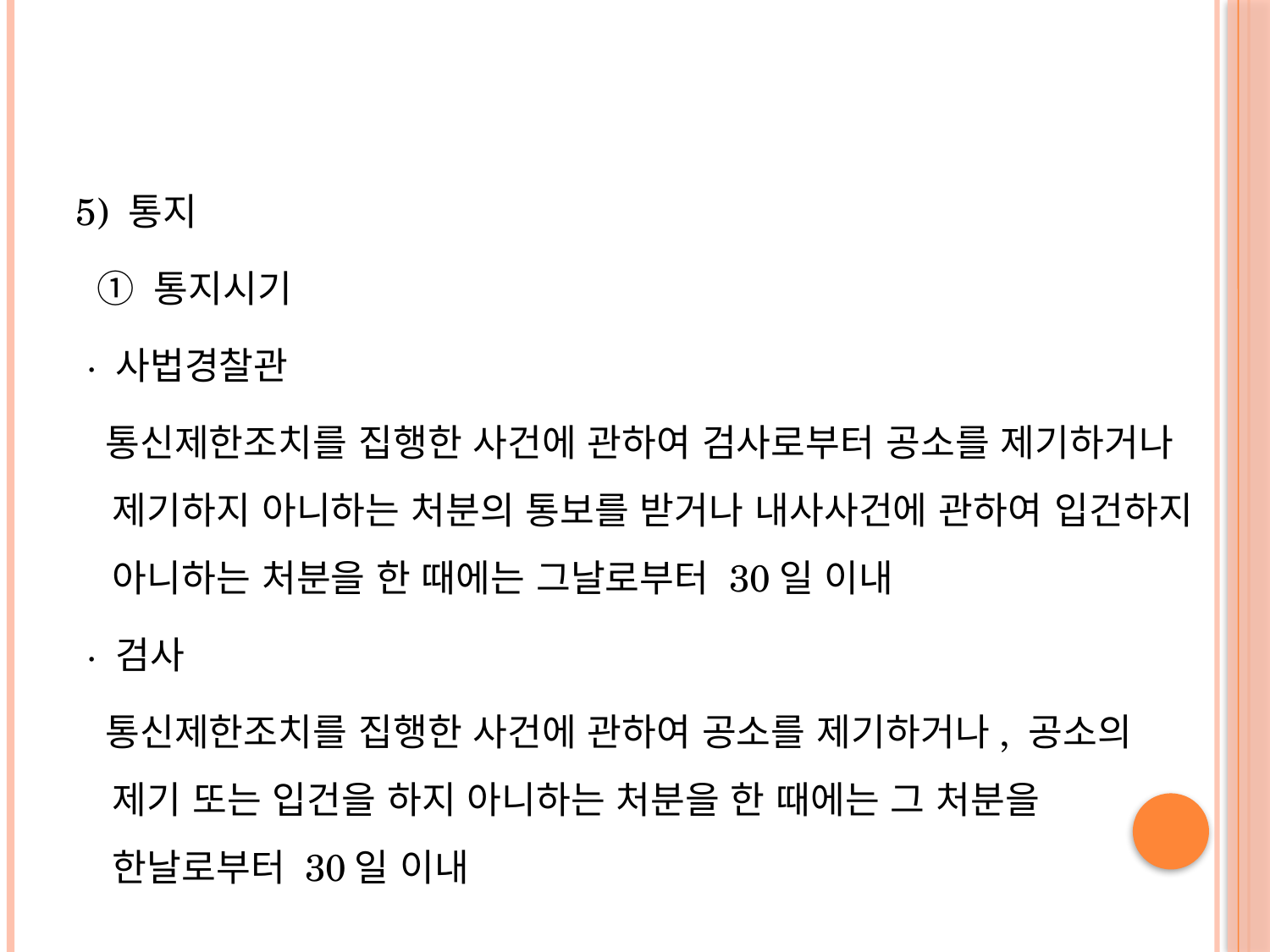

#
5) 통지
  ① 통지시기
 · 사법경찰관
  통신제한조치를 집행한 사건에 관하여 검사로부터 공소를 제기하거나 제기하지 아니하는 처분의 통보를 받거나 내사사건에 관하여 입건하지 아니하는 처분을 한 때에는 그날로부터 30일 이내
 · 검사
  통신제한조치를 집행한 사건에 관하여 공소를 제기하거나, 공소의 제기 또는 입건을 하지 아니하는 처분을 한 때에는 그 처분을 한날로부터 30일 이내